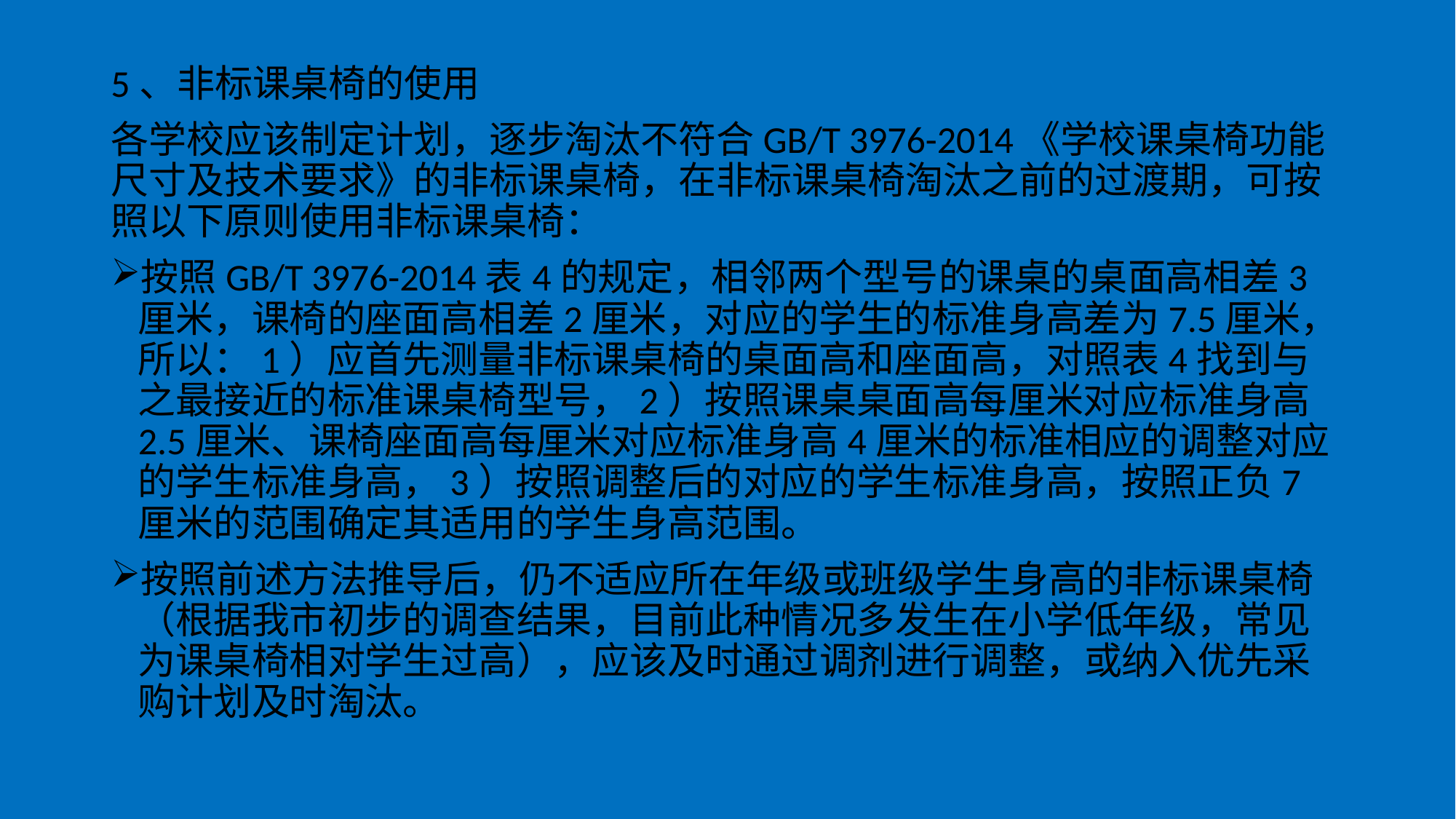

#
5、非标课桌椅的使用
各学校应该制定计划，逐步淘汰不符合GB/T 3976-2014《学校课桌椅功能尺寸及技术要求》的非标课桌椅，在非标课桌椅淘汰之前的过渡期，可按照以下原则使用非标课桌椅：
按照GB/T 3976-2014表4的规定，相邻两个型号的课桌的桌面高相差3厘米，课椅的座面高相差2厘米，对应的学生的标准身高差为7.5厘米，所以：1）应首先测量非标课桌椅的桌面高和座面高，对照表4找到与之最接近的标准课桌椅型号，2）按照课桌桌面高每厘米对应标准身高2.5厘米、课椅座面高每厘米对应标准身高4厘米的标准相应的调整对应的学生标准身高，3）按照调整后的对应的学生标准身高，按照正负7厘米的范围确定其适用的学生身高范围。
按照前述方法推导后，仍不适应所在年级或班级学生身高的非标课桌椅（根据我市初步的调查结果，目前此种情况多发生在小学低年级，常见为课桌椅相对学生过高），应该及时通过调剂进行调整，或纳入优先采购计划及时淘汰。